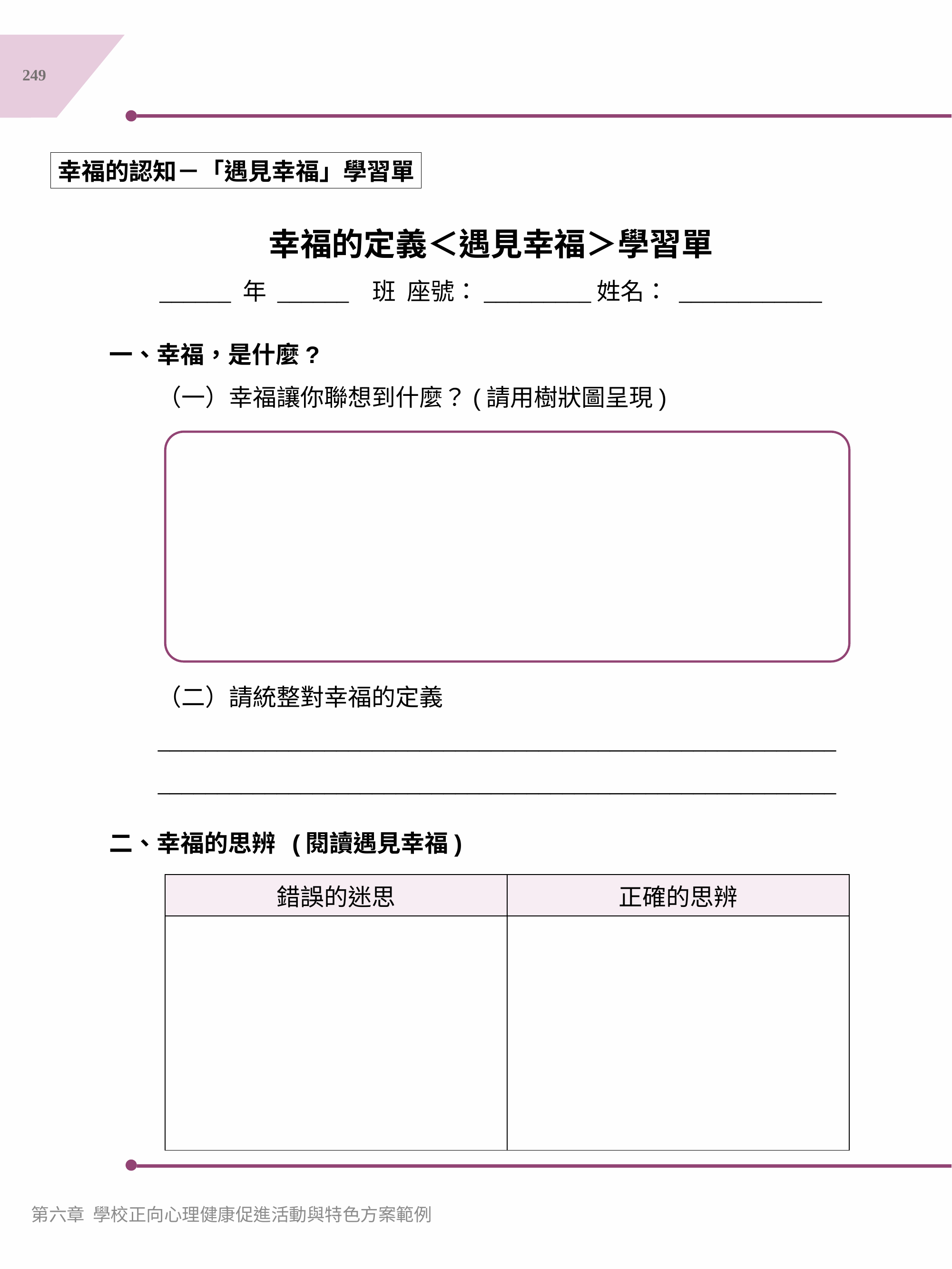

249
幸福的認知－「遇見幸福」學習單
幸福的定義＜遇見幸福＞學習單
______ 年 ______   班  座號：_________姓名： ____________
一、幸福，是什麼?
（一）幸福讓你聯想到什麼？(請用樹狀圖呈現)

（二）請統整對幸福的定義
_________________________________________________________
_________________________________________________________
二、幸福的思辨  (閱讀遇見幸福)

| 錯誤的迷思 | 正確的思辨 |
| --- | --- |
|  |  |
第六章  學校正向心理健康促進活動與特色方案範例